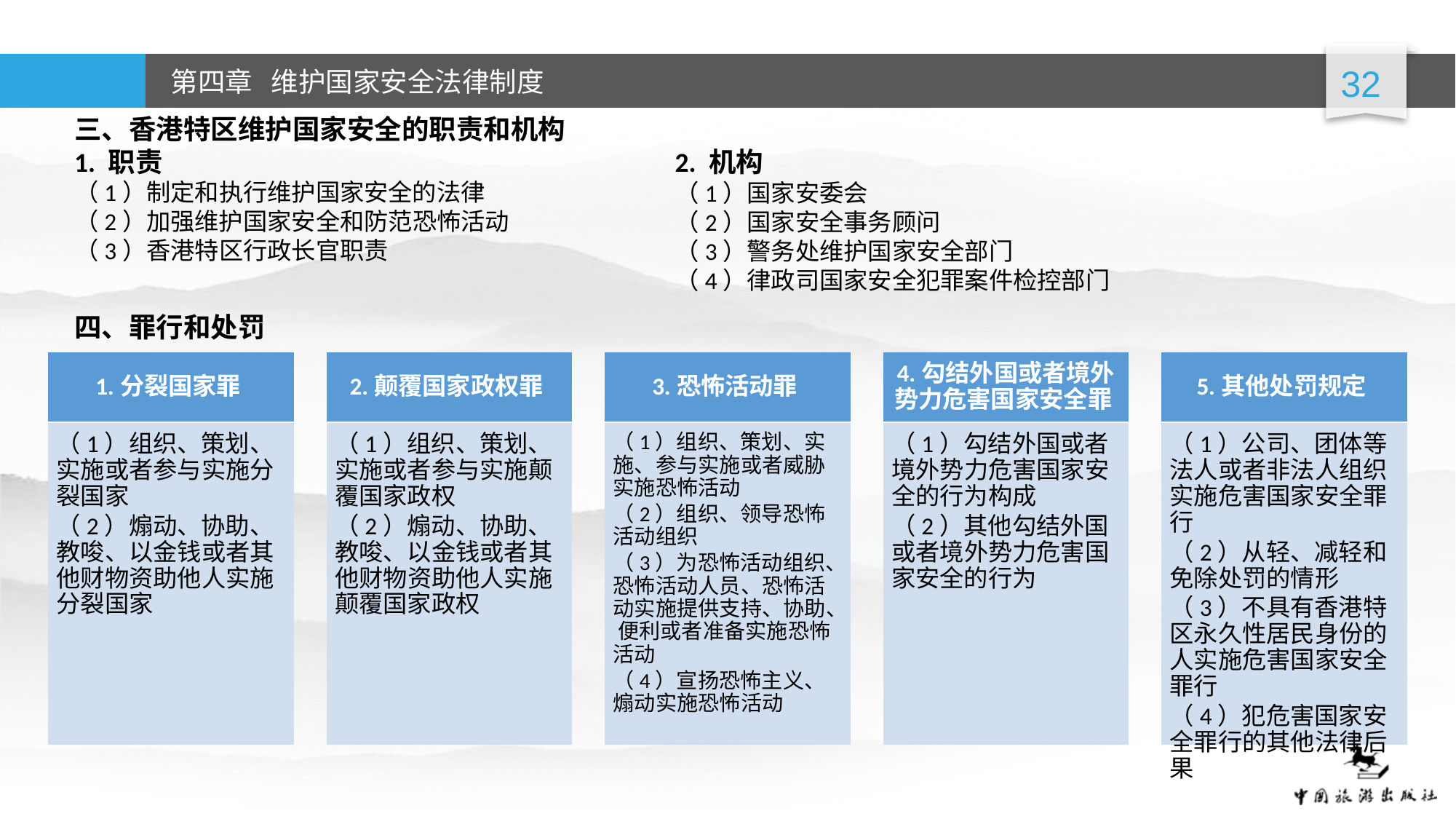

三、香港特区维护国家安全的职责和机构
1. 职责
（1）制定和执行维护国家安全的法律
（2）加强维护国家安全和防范恐怖活动
（3）香港特区行政长官职责

2. 机构
（1）国家安委会
（2）国家安全事务顾问
（3）警务处维护国家安全部门
（4）律政司国家安全犯罪案件检控部门
四、罪行和处罚

1.分裂国家罪

2.颠覆国家政权罪

3.恐怖活动罪

4.勾结外国或者境外势力危害国家安全罪

5.其他处罚规定

（1）组织、策划、实施或者参与实施分裂国家
（2）煽动、协助、教唆、以金钱或者其他财物资助他人实施分裂国家

（1）组织、策划、实施或者参与实施颠覆国家政权
（2）煽动、协助、教唆、以金钱或者其他财物资助他人实施颠覆国家政权

（1）组织、策划、实施、参与实施或者威胁实施恐怖活动
（2）组织、领导恐怖活动组织
（3）为恐怖活动组织、恐怖活动人员、恐怖活动实施提供支持、协助、 便利或者准备实施恐怖活动
（4）宣扬恐怖主义、煽动实施恐怖活动

（1）勾结外国或者境外势力危害国家安全的行为构成
（2）其他勾结外国或者境外势力危害国家安全的行为
（1）公司、团体等法人或者非法人组织实施危害国家安全罪行
（2）从轻、减轻和免除处罚的情形
（3）不具有香港特区永久性居民身份的人实施危害国家安全罪行
（4）犯危害国家安全罪行的其他法律后果